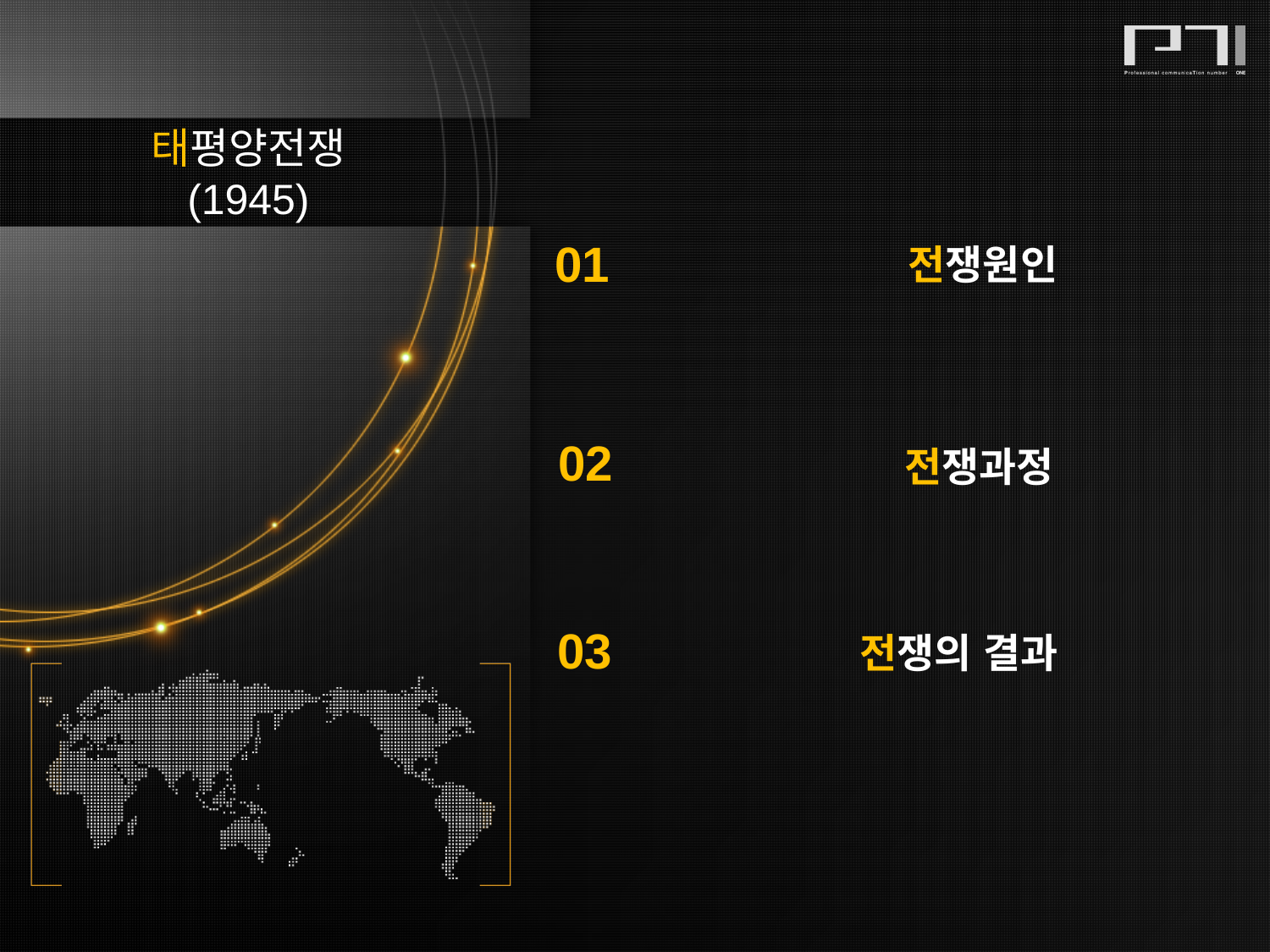

태평양전쟁
(1945)
01

전쟁원인
02
전쟁과정
03
 전쟁의 결과